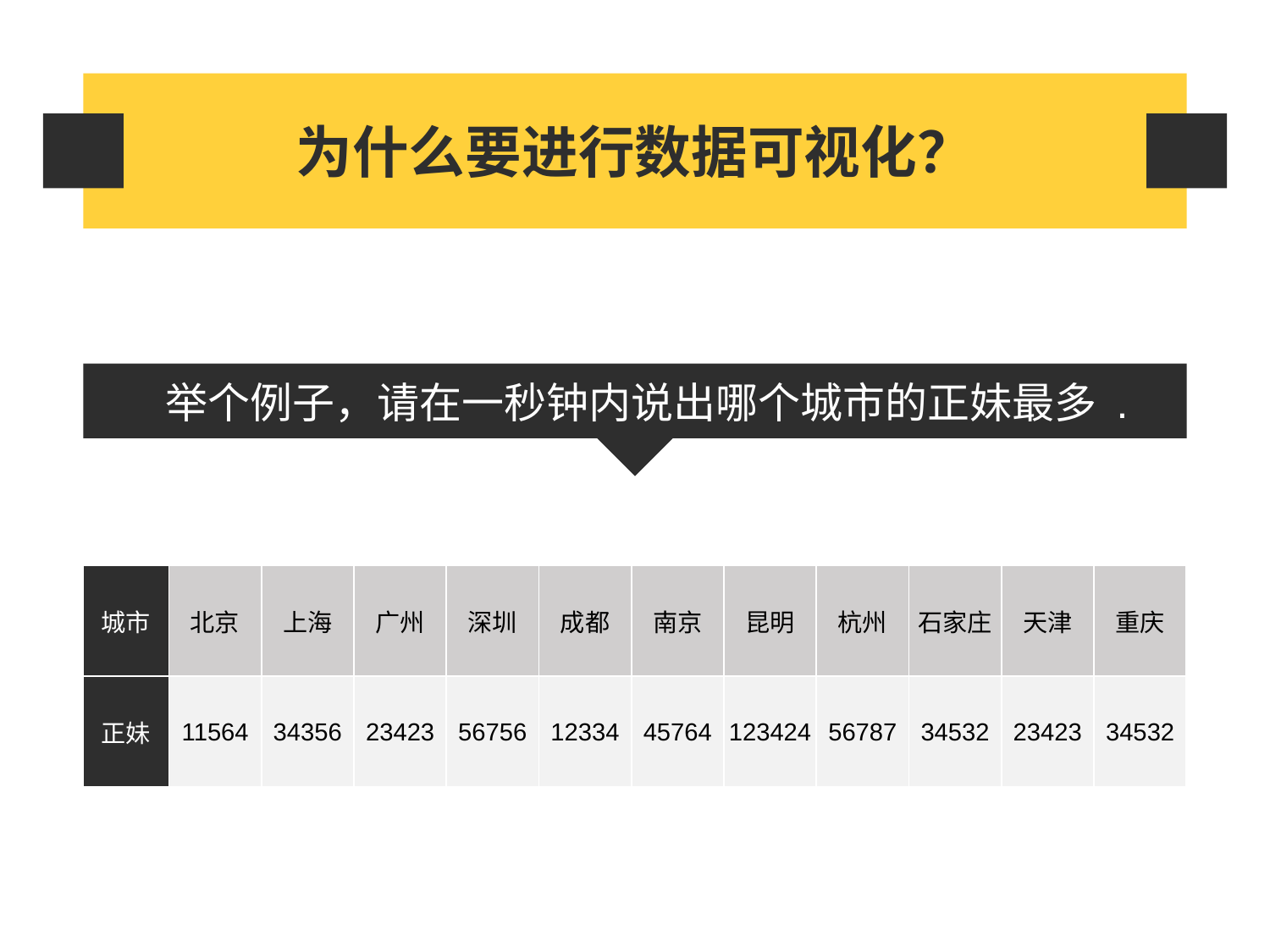

为什么要进行数据可视化？

举个例子，请在一秒钟内说出哪个城市的正妹最多 .

| 城市 | 北京 | 上海 | 广州 | 深圳 | 成都 | 南京 | 昆明 | 杭州 | 石家庄 | 天津 | 重庆 |
| --- | --- | --- | --- | --- | --- | --- | --- | --- | --- | --- | --- |
| 正妹 | 11564 | 34356 | 23423 | 56756 | 12334 | 45764 | 123424 | 56787 | 34532 | 23423 | 34532 |